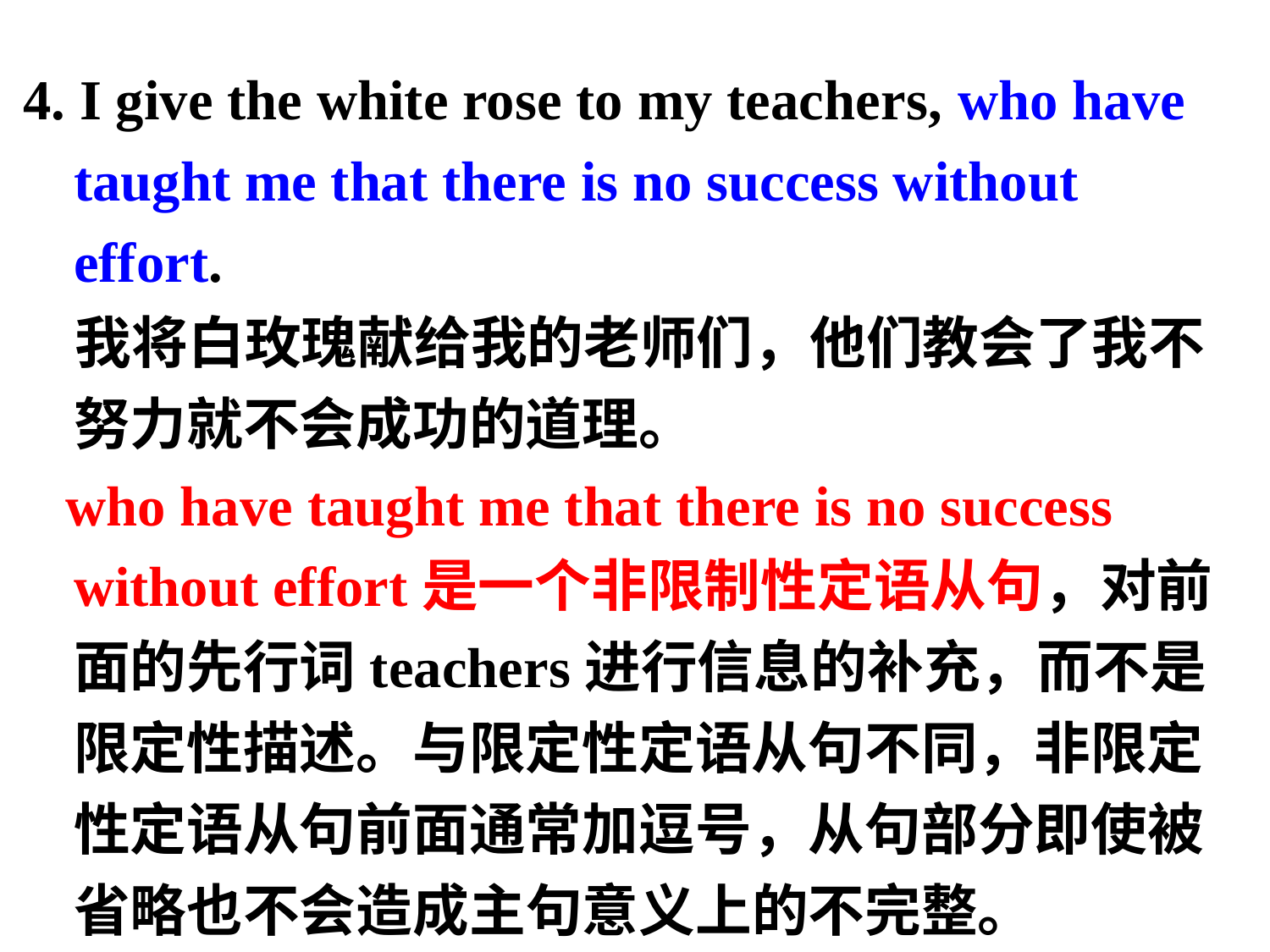

4. I give the white rose to my teachers, who have taught me that there is no success without effort.
   我将白玫瑰献给我的老师们，他们教会了我不努力就不会成功的道理。
   who have taught me that there is no success without effort是一个非限制性定语从句，对前面的先行词teachers进行信息的补充，而不是限定性描述。与限定性定语从句不同，非限定性定语从句前面通常加逗号，从句部分即使被省略也不会造成主句意义上的不完整。